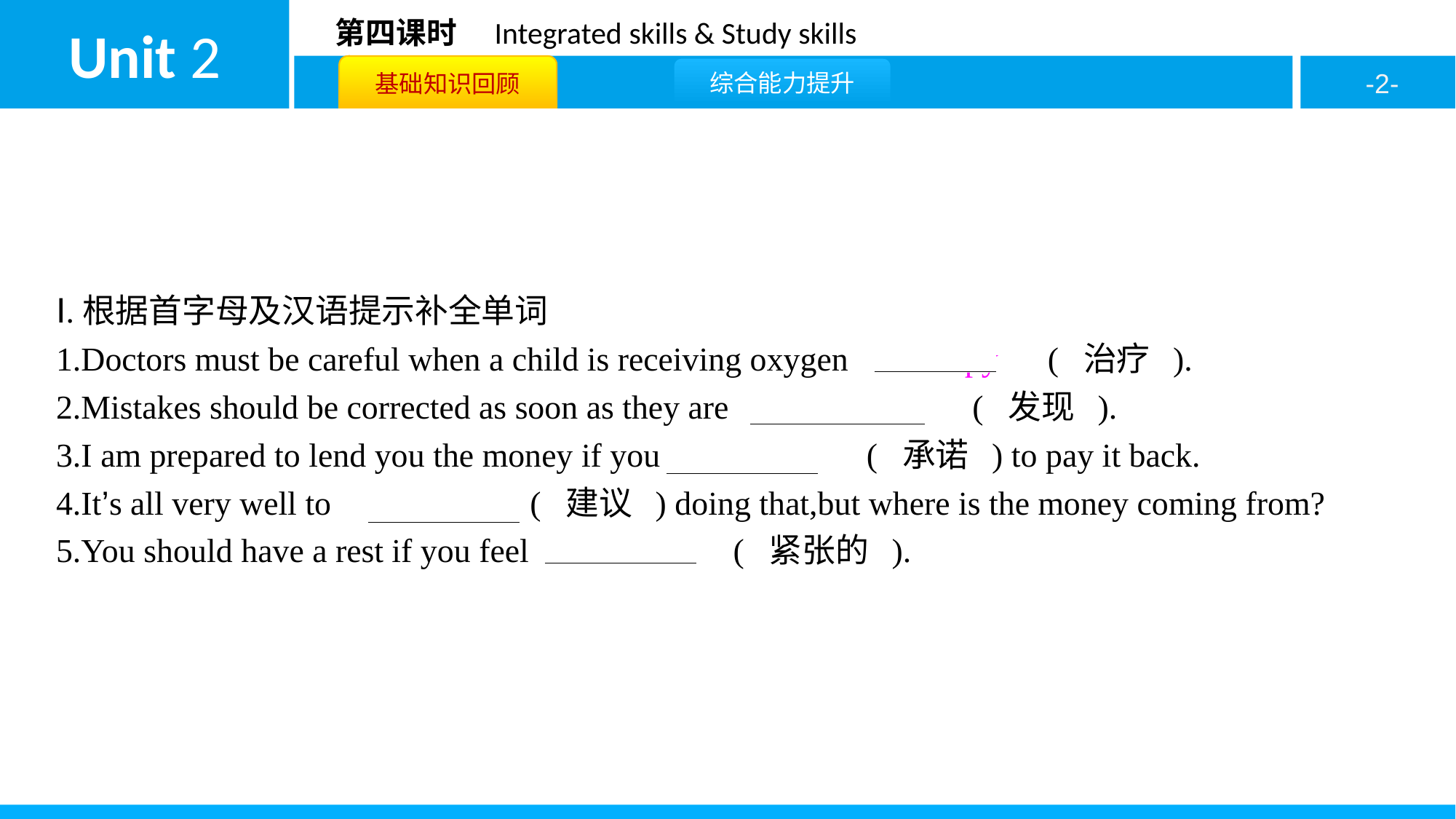

Ⅰ.根据首字母及汉语提示补全单词
1.Doctors must be careful when a child is receiving oxygen　therapy　(  治疗  ).
2.Mistakes should be corrected as soon as they are　discovered　(  发现  ).
3.I am prepared to lend you the money if you　promise　(  承诺  ) to pay it back.
4.It’s all very well to　suggest　(  建议  ) doing that,but where is the money coming from?
5.You should have a rest if you feel　stressed　(  紧张的  ).